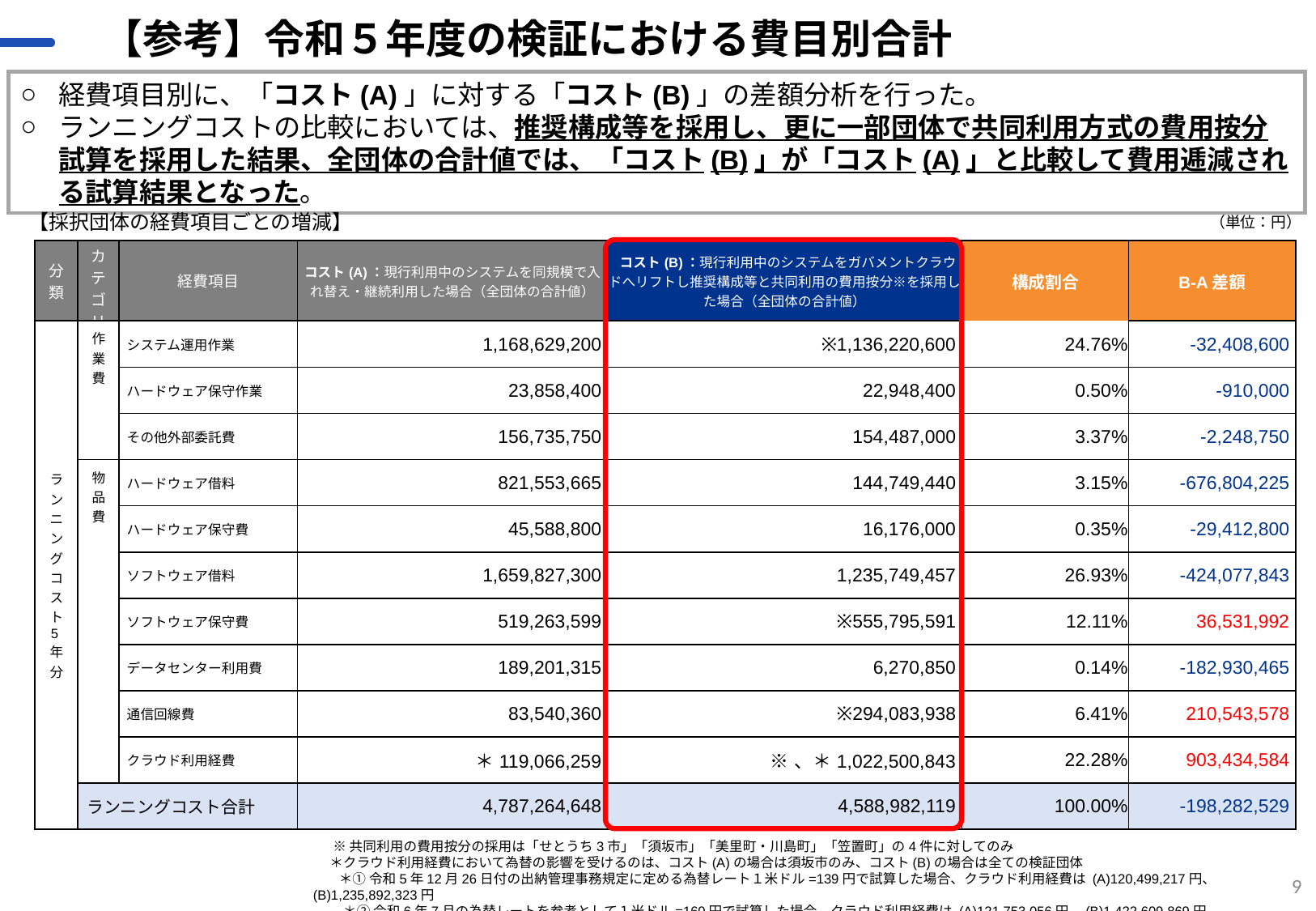

# 【参考】令和５年度の検証における費目別合計
経費項目別に、「コスト(A)」に対する「コスト(B)」の差額分析を行った。
ランニングコストの比較においては、推奨構成等を採用し、更に一部団体で共同利用方式の費用按分試算を採用した結果、全団体の合計値では、「コスト(B)」が「コスト(A)」と比較して費用逓減される試算結果となった。
【採択団体の経費項目ごとの増減】
（単位：円）

| 分類 | カテゴリ | 経費項目 | コスト(A)：現行利用中のシステムを同規模で入れ替え・継続利用した場合（全団体の合計値） | コスト(B)：現行利用中のシステムをガバメントクラウドへリフトし推奨構成等と共同利用の費用按分※を採用した場合（全団体の合計値） | 構成割合 | B-A差額 |
| --- | --- | --- | --- | --- | --- | --- |
| ランニングコスト5年分 | 作業費 | システム運用作業 | 1,168,629,200 | ※1,136,220,600 | 24.76% | -32,408,600 |
|  |  | ハードウェア保守作業 | 23,858,400 | 22,948,400 | 0.50% | -910,000 |
|  |  | その他外部委託費 | 156,735,750 | 154,487,000 | 3.37% | -2,248,750 |
|  | 物品費 | ハードウェア借料 | 821,553,665 | 144,749,440 | 3.15% | -676,804,225 |
|  |  | ハードウェア保守費 | 45,588,800 | 16,176,000 | 0.35% | -29,412,800 |
|  |  | ソフトウェア借料 | 1,659,827,300 | 1,235,749,457 | 26.93% | -424,077,843 |
|  |  | ソフトウェア保守費 | 519,263,599 | ※555,795,591 | 12.11% | 36,531,992 |
|  |  | データセンター利用費 | 189,201,315 | 6,270,850 | 0.14% | -182,930,465 |
|  |  | 通信回線費 | 83,540,360 | ※294,083,938 | 6.41% | 210,543,578 |
|  |  | クラウド利用経費 | ＊119,066,259 | ※、＊1,022,500,843 | 22.28% | 903,434,584 |
|  | ランニングコスト合計 | ランニング小計 | 4,787,264,648 | 4,588,982,119 | 100.00% | -198,282,529 |
　  ※ 共同利用の費用按分の採用は「せとうち3市」「須坂市」「美里町・川島町」「笠置町」の4件に対してのみ
　 ＊クラウド利用経費において為替の影響を受けるのは、コスト(A)の場合は須坂市のみ、コスト(B)の場合は全ての検証団体
  　 ＊① 令和5年12月26日付の出納管理事務規定に定める為替レート１米ドル=139円で試算した場合、クラウド利用経費は (A)120,499,217円、(B)1,235,892,323円
　　 ＊② 令和6年7月の為替レートを参考として１米ドル=160円で試算した場合、クラウド利用経費は (A)121,753,056円、(B)1,422,609,869円
9